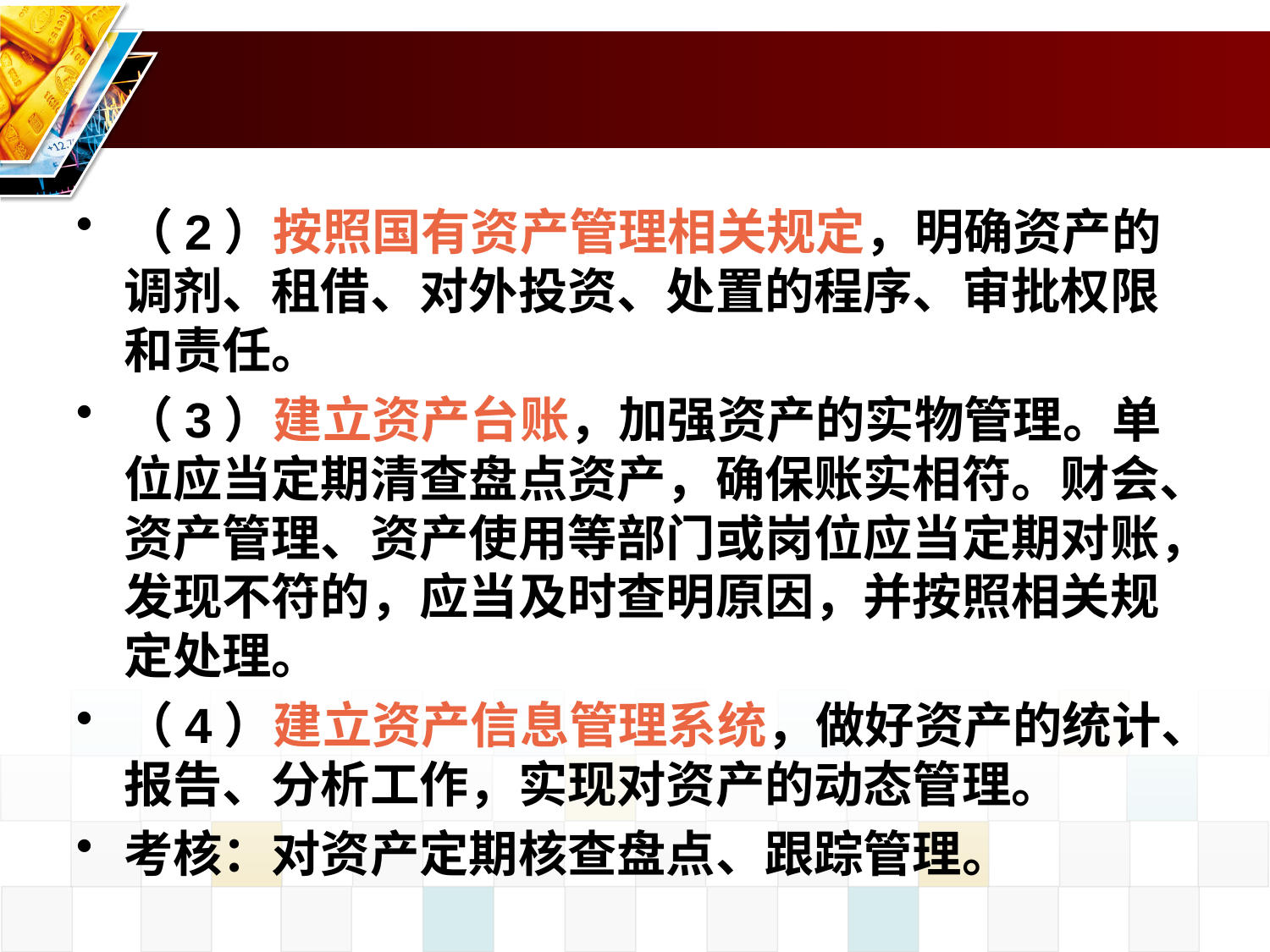

#
（2）按照国有资产管理相关规定，明确资产的调剂、租借、对外投资、处置的程序、审批权限和责任。
（3）建立资产台账，加强资产的实物管理。单位应当定期清查盘点资产，确保账实相符。财会、资产管理、资产使用等部门或岗位应当定期对账，发现不符的，应当及时查明原因，并按照相关规定处理。
（4）建立资产信息管理系统，做好资产的统计、报告、分析工作，实现对资产的动态管理。
考核：对资产定期核查盘点、跟踪管理。